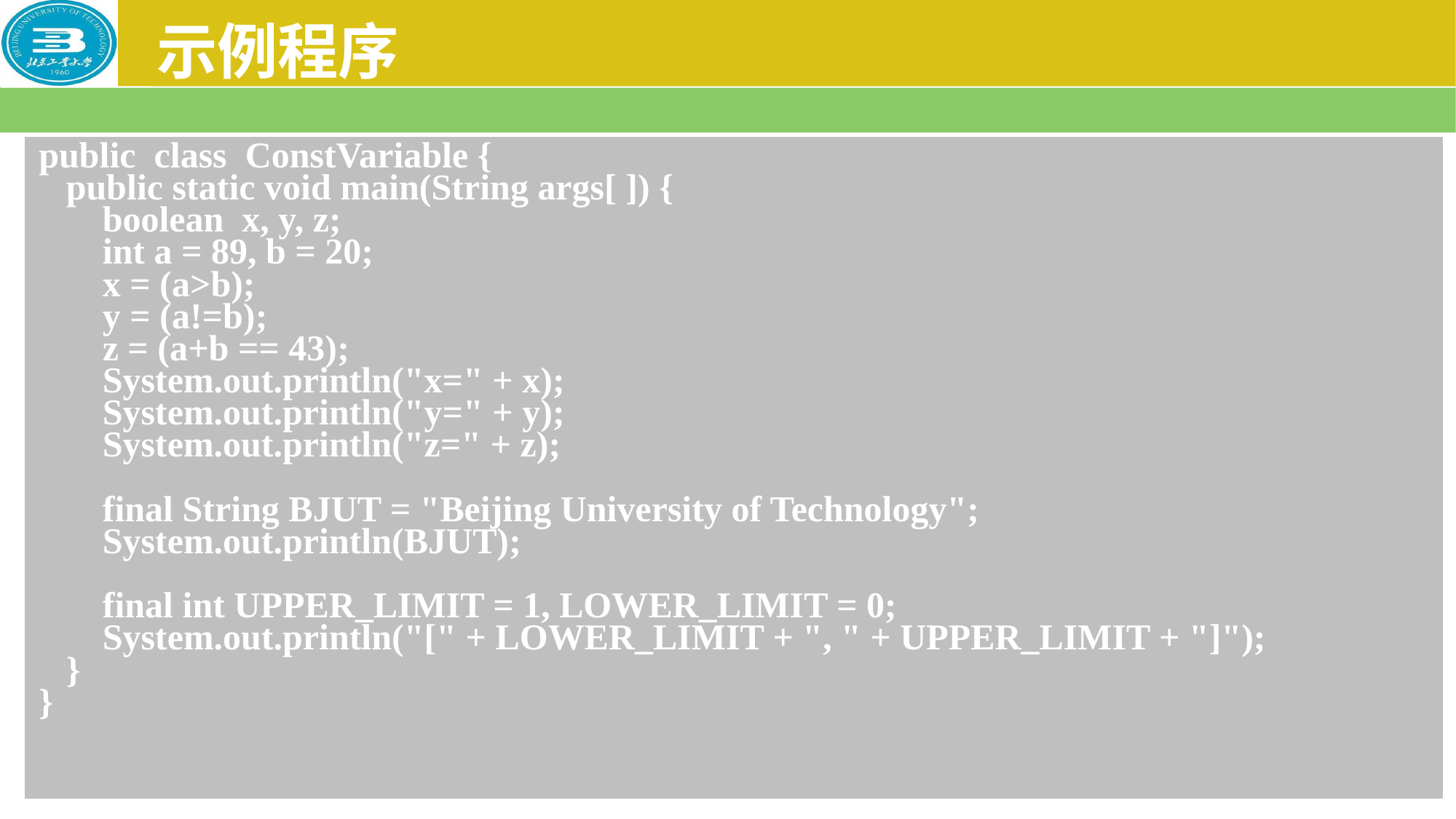

# 示例程序
| public class ConstVariable { public static void main(String args[ ]) { boolean x, y, z; int a = 89, b = 20; x = (a>b); y = (a!=b); z = (a+b == 43); System.out.println("x=" + x); System.out.println("y=" + y); System.out.println("z=" + z); final String BJUT = "Beijing University of Technology"; System.out.println(BJUT); final int UPPER\_LIMIT = 1, LOWER\_LIMIT = 0; System.out.println("[" + LOWER\_LIMIT + ", " + UPPER\_LIMIT + "]"); } } |
| --- |